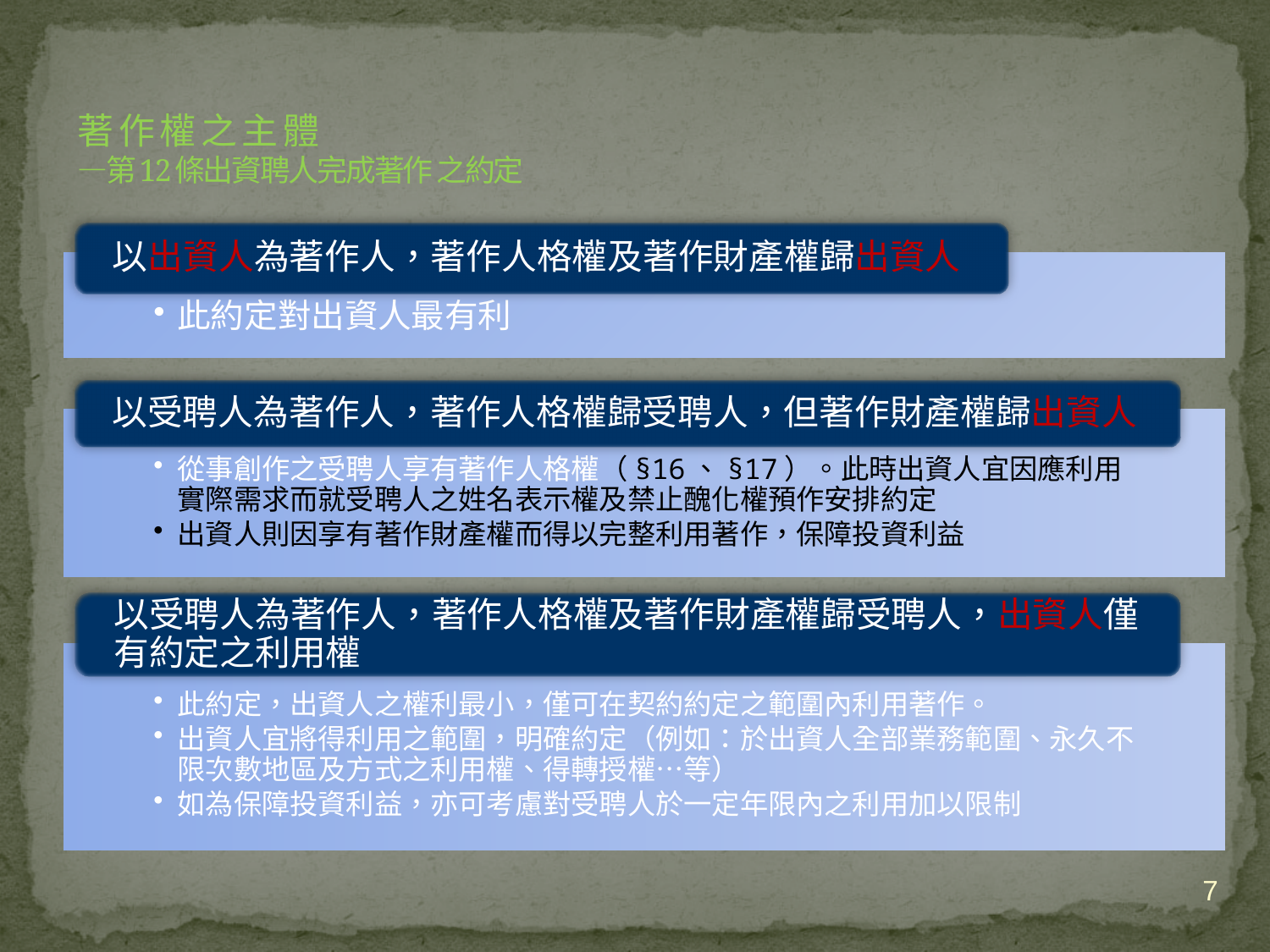

# 著 作 權 之 主 體 —第12條出資聘人完成著作 之約定
此約定對出資人最有利
以出資人為著作人，著作人格權及著作財產權歸出資人
從事創作之受聘人享有著作人格權（§16、§17）。此時出資人宜因應利用實際需求而就受聘人之姓名表示權及禁止醜化權預作安排約定
出資人則因享有著作財產權而得以完整利用著作，保障投資利益
以受聘人為著作人，著作人格權歸受聘人，但著作財產權歸出資人
此約定，出資人之權利最小，僅可在契約約定之範圍內利用著作。
出資人宜將得利用之範圍，明確約定（例如：於出資人全部業務範圍、永久不限次數地區及方式之利用權、得轉授權…等）
如為保障投資利益，亦可考慮對受聘人於一定年限內之利用加以限制
以受聘人為著作人，著作人格權及著作財產權歸受聘人，出資人僅有約定之利用權
7